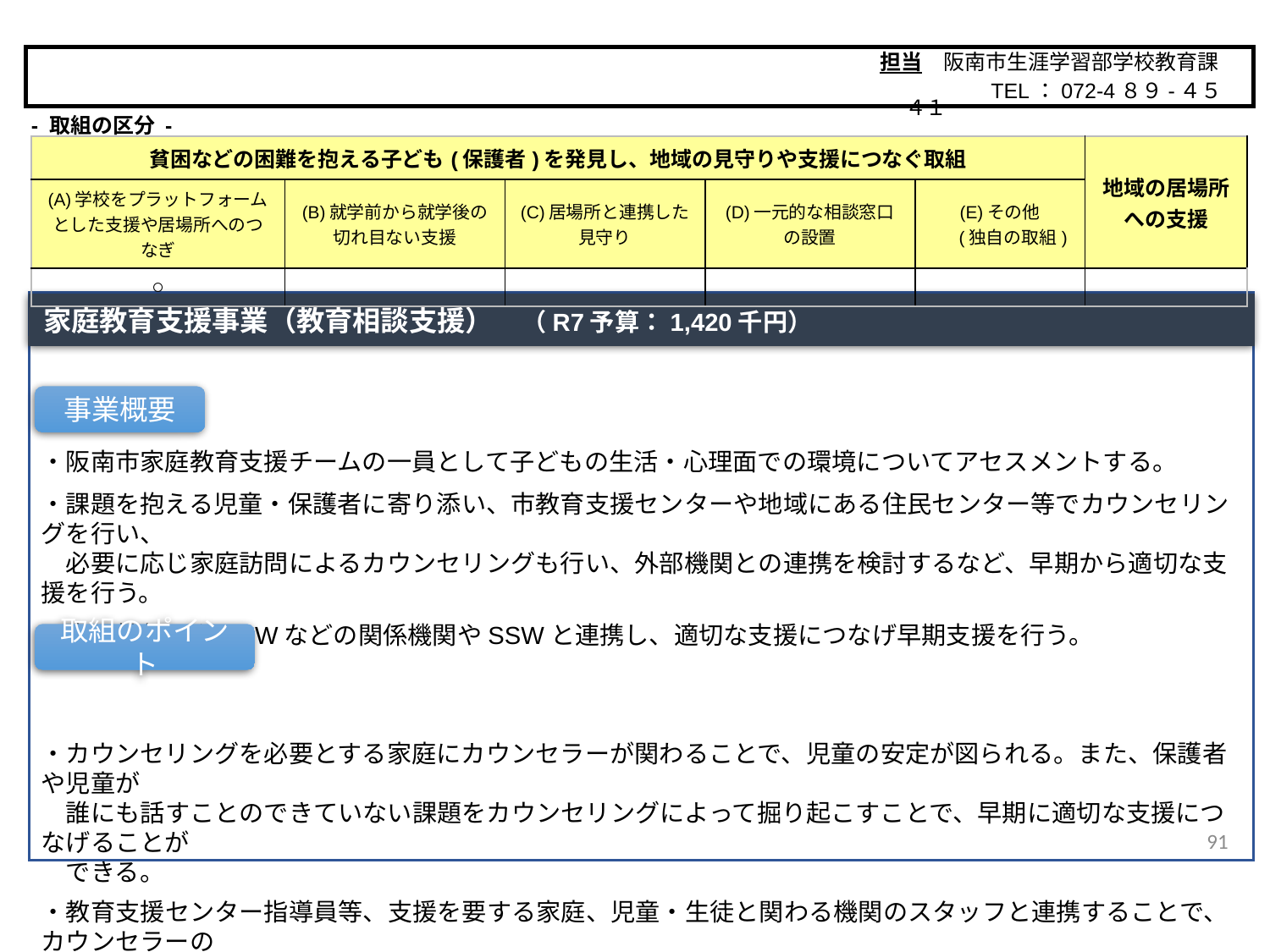

担当　阪南市生涯学習部学校教育課
　　　　　TEL：072-4８９-４５４１
阪南市
- 取組の区分 -
| 貧困などの困難を抱える子ども(保護者)を発見し、地域の見守りや支援につなぐ取組 |  |  |  |  | 地域の居場所 への支援 |
| --- | --- | --- | --- | --- | --- |
| (A)学校をプラットフォームとした支援や居場所へのつなぎ | (B)就学前から就学後の 切れ目ない支援 | (C)居場所と連携した 見守り | (D)一元的な相談窓口 の設置 | (E)その他 　 (独自の取組) |  |
| ○ |  |  |  |  |  |

・阪南市家庭教育支援チームの一員として子どもの生活・心理面での環境についてアセスメントする。

・課題を抱える児童・保護者に寄り添い、市教育支援センターや地域にある住民センター等でカウンセリングを行い、
　必要に応じ家庭訪問によるカウンセリングも行い、外部機関との連携を検討するなど、早期から適切な支援を行う。

・市福祉部局やCSWなどの関係機関やSSWと連携し、適切な支援につなげ早期支援を行う。

・カウンセリングを必要とする家庭にカウンセラーが関わることで、児童の安定が図られる。また、保護者や児童が
　誰にも話すことのできていない課題をカウンセリングによって掘り起こすことで、早期に適切な支援につなげることが
　できる。

・教育支援センター指導員等、支援を要する家庭、児童・生徒と関わる機関のスタッフと連携することで、カウンセラーの
　見立てや関わり方について知る機会にもなるため、スタッフのスキルアップにつながり、効果的な相談ができる。

家庭教育支援事業（教育相談支援）　（R7予算：1,420千円）
事業概要
取組のポイント
91